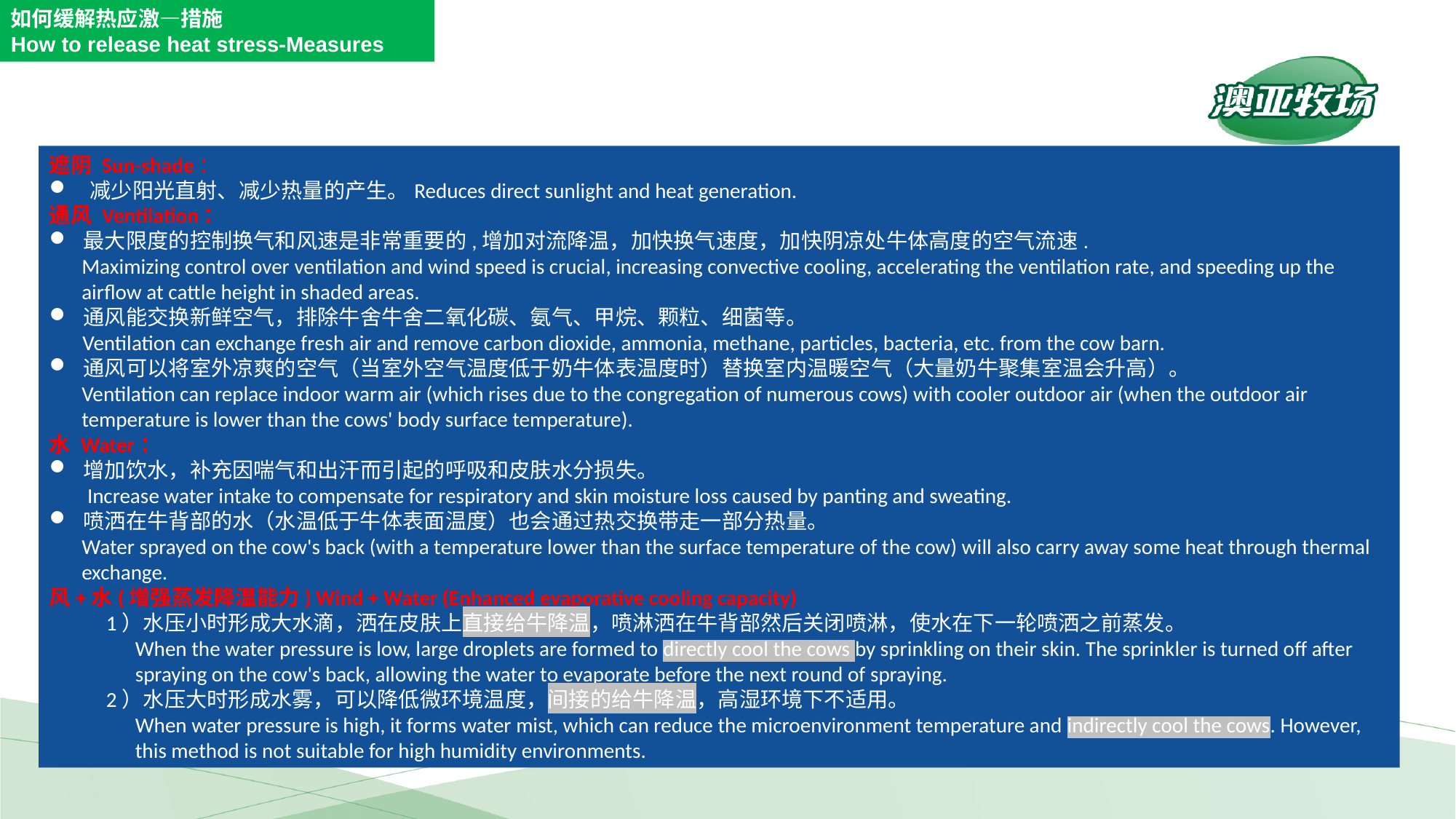

如何缓解热应激—措施
How to release heat stress-Measures
遮阴 Sun-shade：
   减少阳光直射、减少热量的产生。Reduces direct sunlight and heat generation.
通风 Ventilation：
最大限度的控制换气和风速是非常重要的,增加对流降温，加快换气速度，加快阴凉处牛体高度的空气流速.
Maximizing control over ventilation and wind speed is crucial, increasing convective cooling, accelerating the ventilation rate, and speeding up the airflow at cattle height in shaded areas.
通风能交换新鲜空气，排除牛舍牛舍二氧化碳、氨气、甲烷、颗粒、细菌等。
       Ventilation can exchange fresh air and remove carbon dioxide, ammonia, methane, particles, bacteria, etc. from the cow barn.
通风可以将室外凉爽的空气（当室外空气温度低于奶牛体表温度时）替换室内温暖空气（大量奶牛聚集室温会升高）。
Ventilation can replace indoor warm air (which rises due to the congregation of numerous cows) with cooler outdoor air (when the outdoor air temperature is lower than the cows' body surface temperature).
水 Water：
增加饮水，补充因喘气和出汗而引起的呼吸和皮肤水分损失。
        Increase water intake to compensate for respiratory and skin moisture loss caused by panting and sweating.
喷洒在牛背部的水（水温低于牛体表面温度）也会通过热交换带走一部分热量。
Water sprayed on the cow's back (with a temperature lower than the surface temperature of the cow) will also carry away some heat through thermal exchange.
风+水(增强蒸发降温能力) Wind + Water (Enhanced evaporative cooling capacity)
            1）水压小时形成大水滴，洒在皮肤上直接给牛降温，喷淋洒在牛背部然后关闭喷淋，使水在下一轮喷洒之前蒸发。
When the water pressure is low, large droplets are formed to directly cool the cows by sprinkling on their skin. The sprinkler is turned off after spraying on the cow's back, allowing the water to evaporate before the next round of spraying.
            2）水压大时形成水雾，可以降低微环境温度，间接的给牛降温，高湿环境下不适用。
When water pressure is high, it forms water mist, which can reduce the microenvironment temperature and indirectly cool the cows. However, this method is not suitable for high humidity environments.